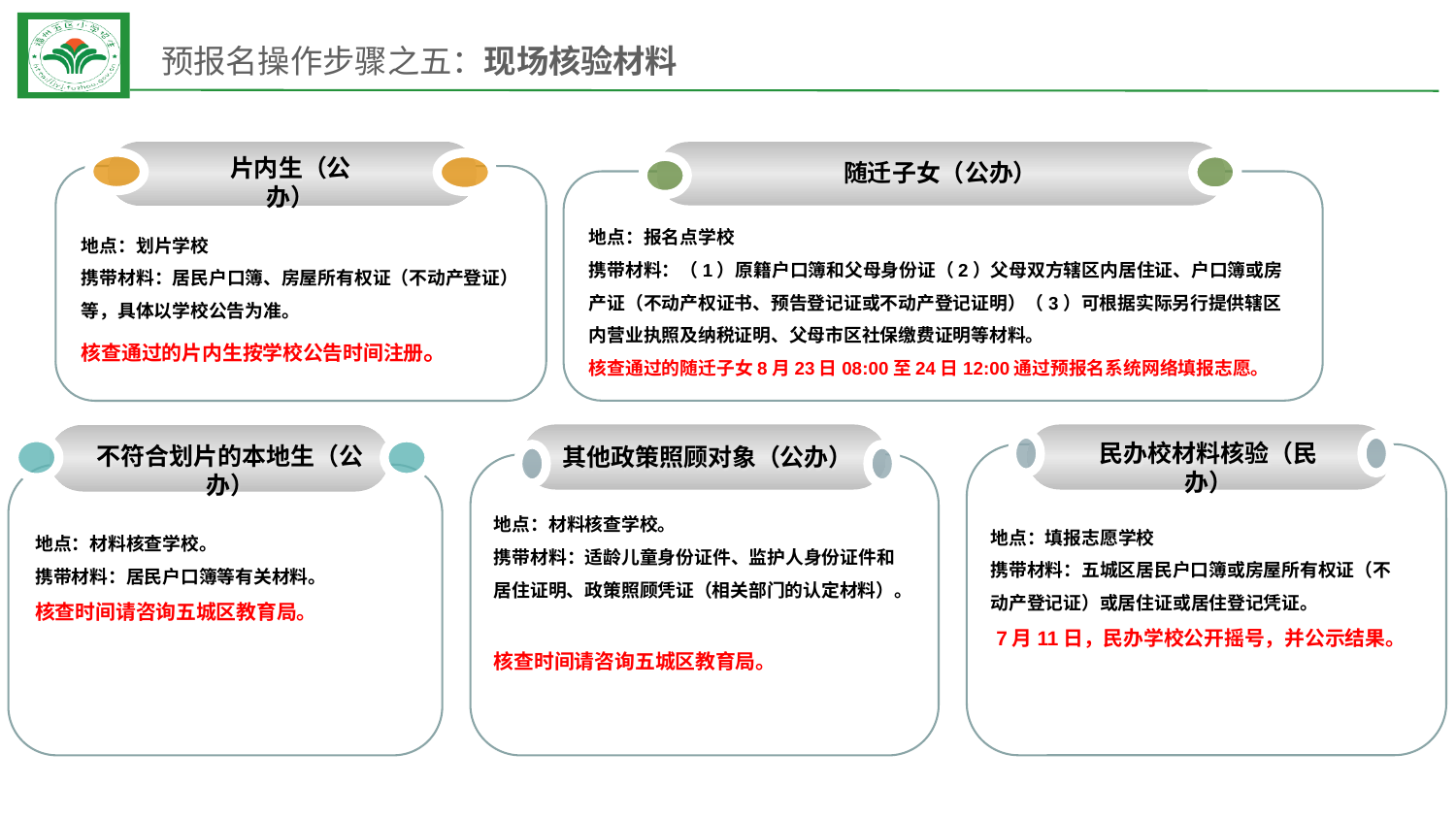

预报名操作步骤之五：现场核验材料

片内生（公办）

随迁子女（公办）

地点：划片学校
携带材料：居民户口簿、房屋所有权证（不动产登证）等，具体以学校公告为准。
核查通过的片内生按学校公告时间注册。

地点：报名点学校
携带材料：（1）原籍户口簿和父母身份证（2）父母双方辖区内居住证、户口簿或房产证（不动产权证书、预告登记证或不动产登记证明）（3）可根据实际另行提供辖区内营业执照及纳税证明、父母市区社保缴费证明等材料。
核查通过的随迁子女8月23日08:00至24日12:00通过预报名系统网络填报志愿。

其他政策照顾对象（公办）

民办校材料核验（民办）

不符合划片的本地生（公办）

地点：填报志愿学校
携带材料：五城区居民户口簿或房屋所有权证（不动产登记证）或居住证或居住登记凭证。
 7月11日，民办学校公开摇号，并公示结果。

地点：材料核查学校。
携带材料：适龄儿童身份证件、监护人身份证件和居住证明、政策照顾凭证（相关部门的认定材料）。
核查时间请咨询五城区教育局。

地点：材料核查学校。
携带材料：居民户口簿等有关材料。
核查时间请咨询五城区教育局。